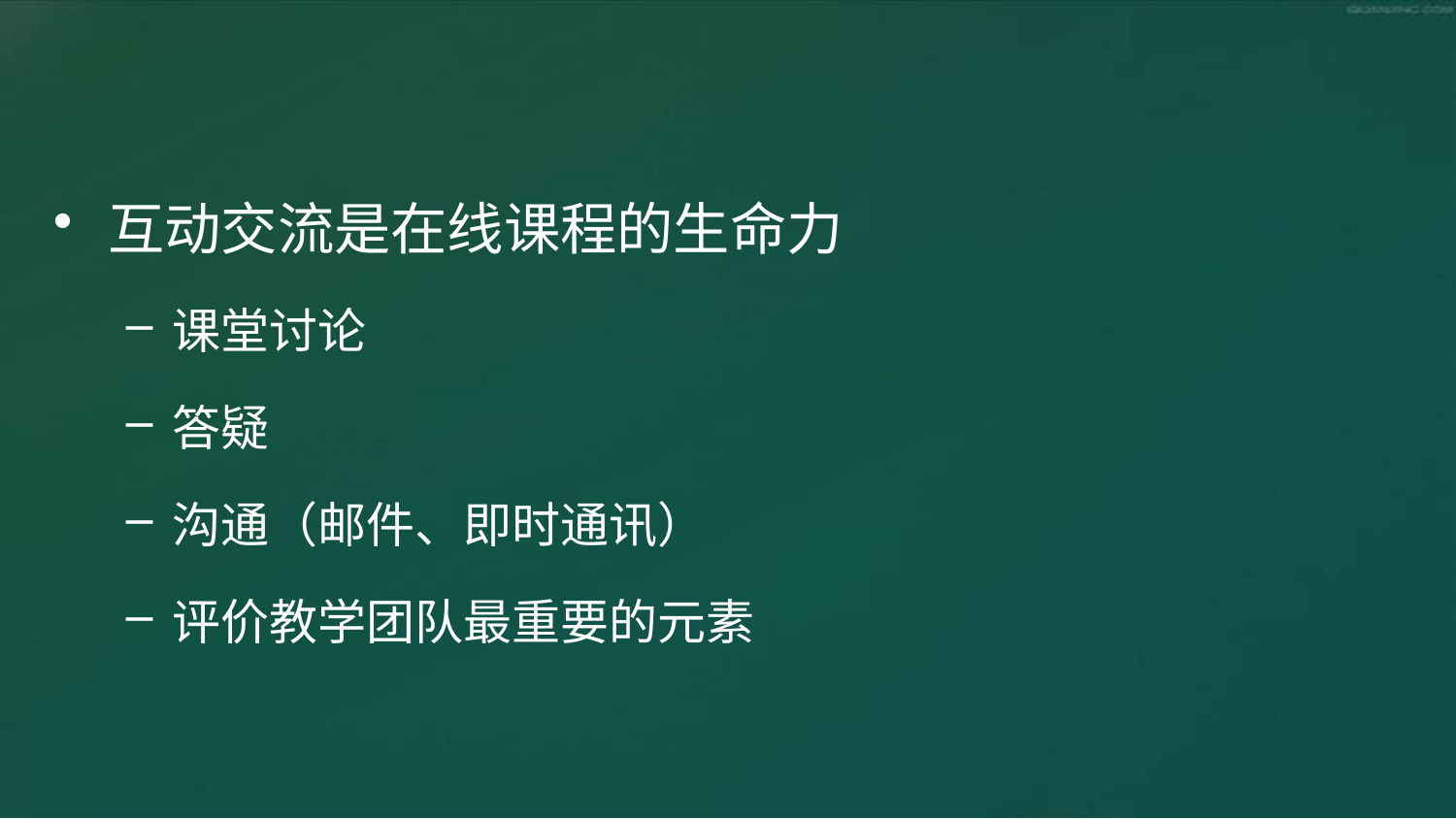

#
互动交流是在线课程的生命力
课堂讨论
答疑
沟通（邮件、即时通讯）
评价教学团队最重要的元素